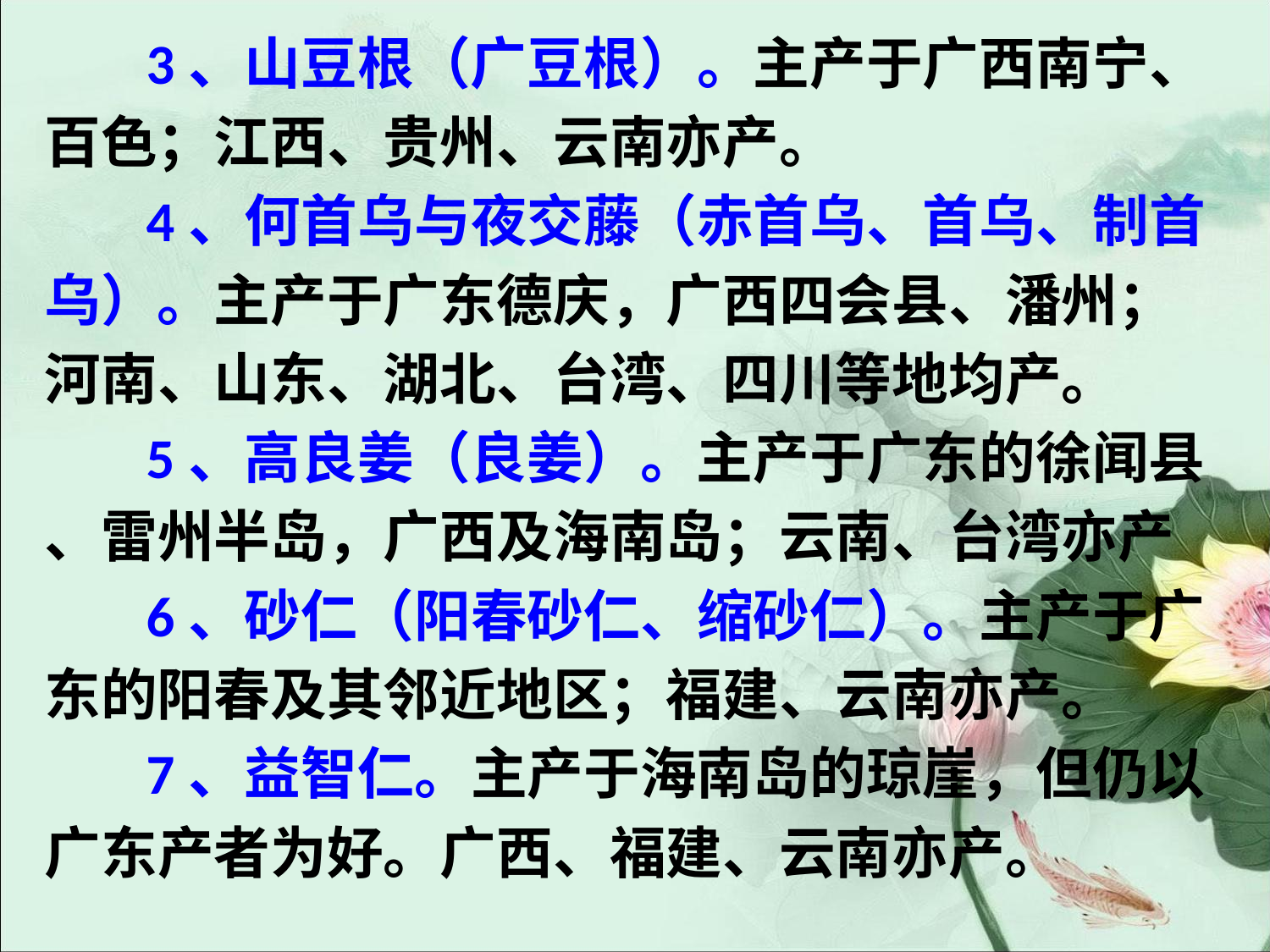

#
        3、山豆根（广豆根）。主产于广西南宁、
百色；江西、贵州、云南亦产。
        4、何首乌与夜交藤（赤首乌、首乌、制首
乌）。主产于广东德庆，广西四会县、潘州；
河南、山东、湖北、台湾、四川等地均产。
        5、高良姜（良姜）。主产于广东的徐闻县
、雷州半岛，广西及海南岛；云南、台湾亦产
        6、砂仁（阳春砂仁、缩砂仁）。主产于广
东的阳春及其邻近地区；福建、云南亦产。
        7、益智仁。主产于海南岛的琼崖，但仍以
广东产者为好。广西、福建、云南亦产。